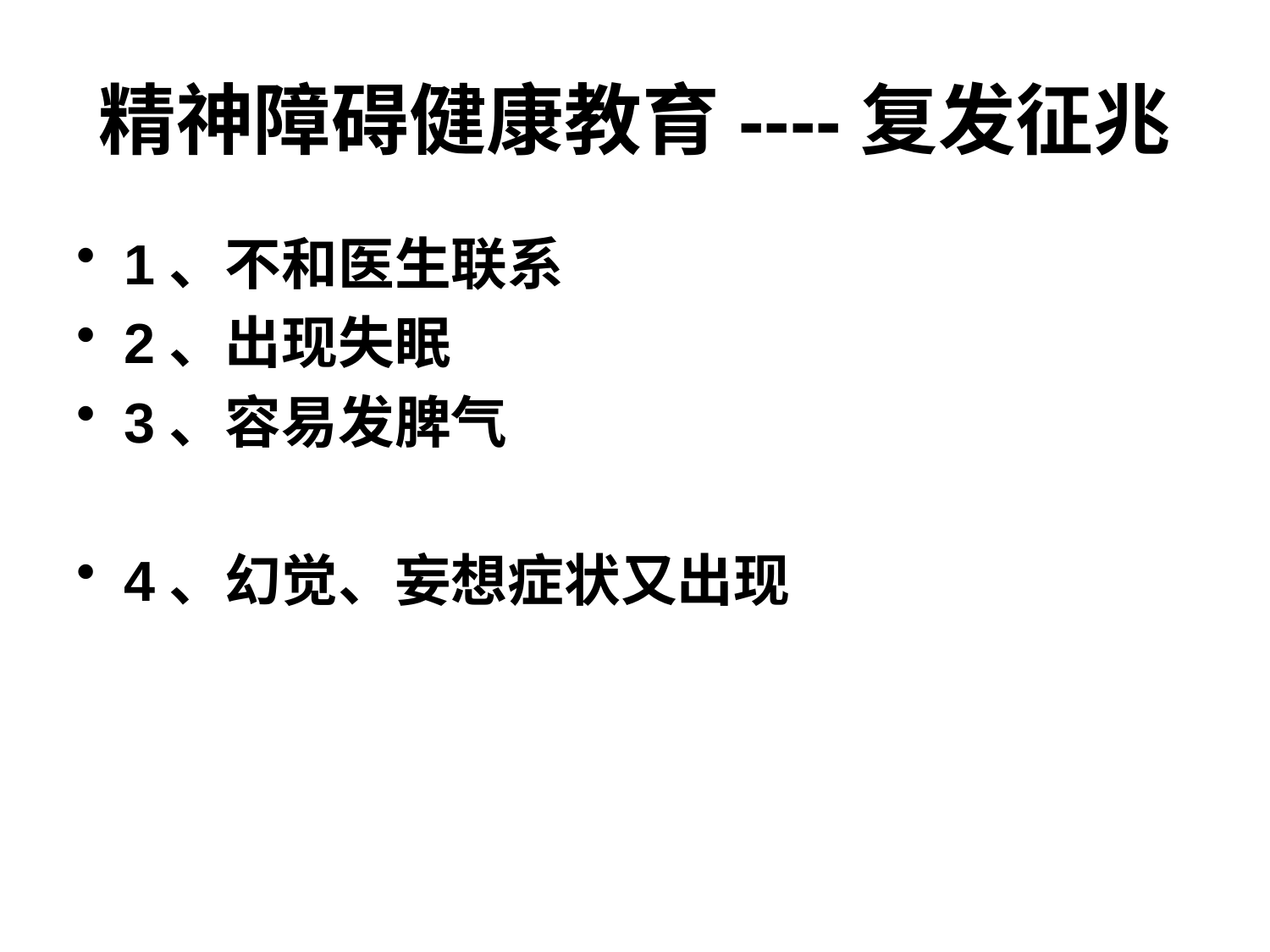

# 精神障碍健康教育----复发征兆
1、不和医生联系
2、出现失眠
3、容易发脾气

4、幻觉、妄想症状又出现